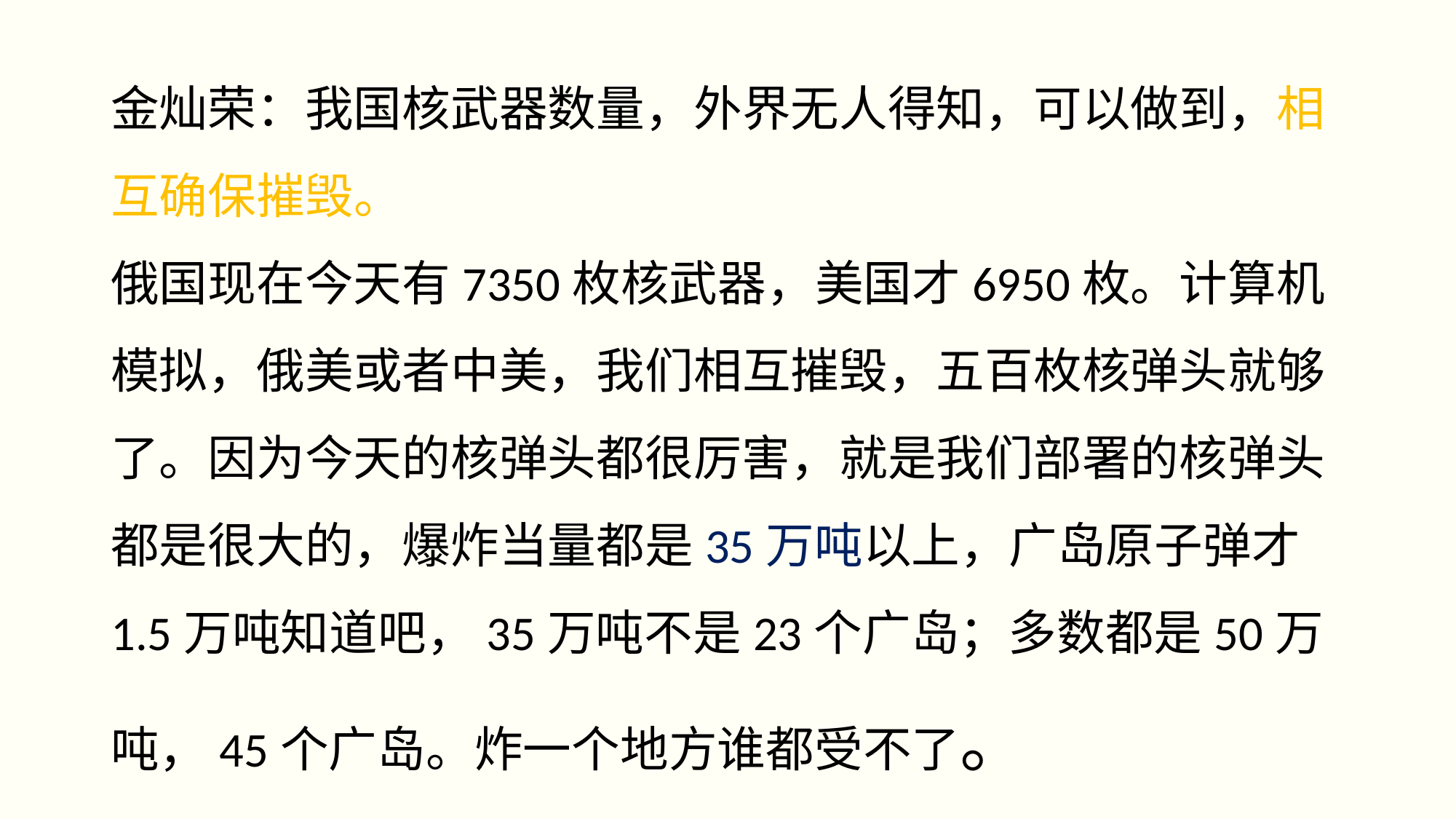

# 金灿荣：我国核武器数量，外界无人得知，可以做到，相互确保摧毁。 俄国现在今天有7350枚核武器，美国才6950枚。计算机模拟，俄美或者中美，我们相互摧毁，五百枚核弹头就够了。因为今天的核弹头都很厉害，就是我们部署的核弹头都是很大的，爆炸当量都是35万吨以上，广岛原子弹才1.5万吨知道吧，35万吨不是23个广岛；多数都是50万吨，45个广岛。炸一个地方谁都受不了。